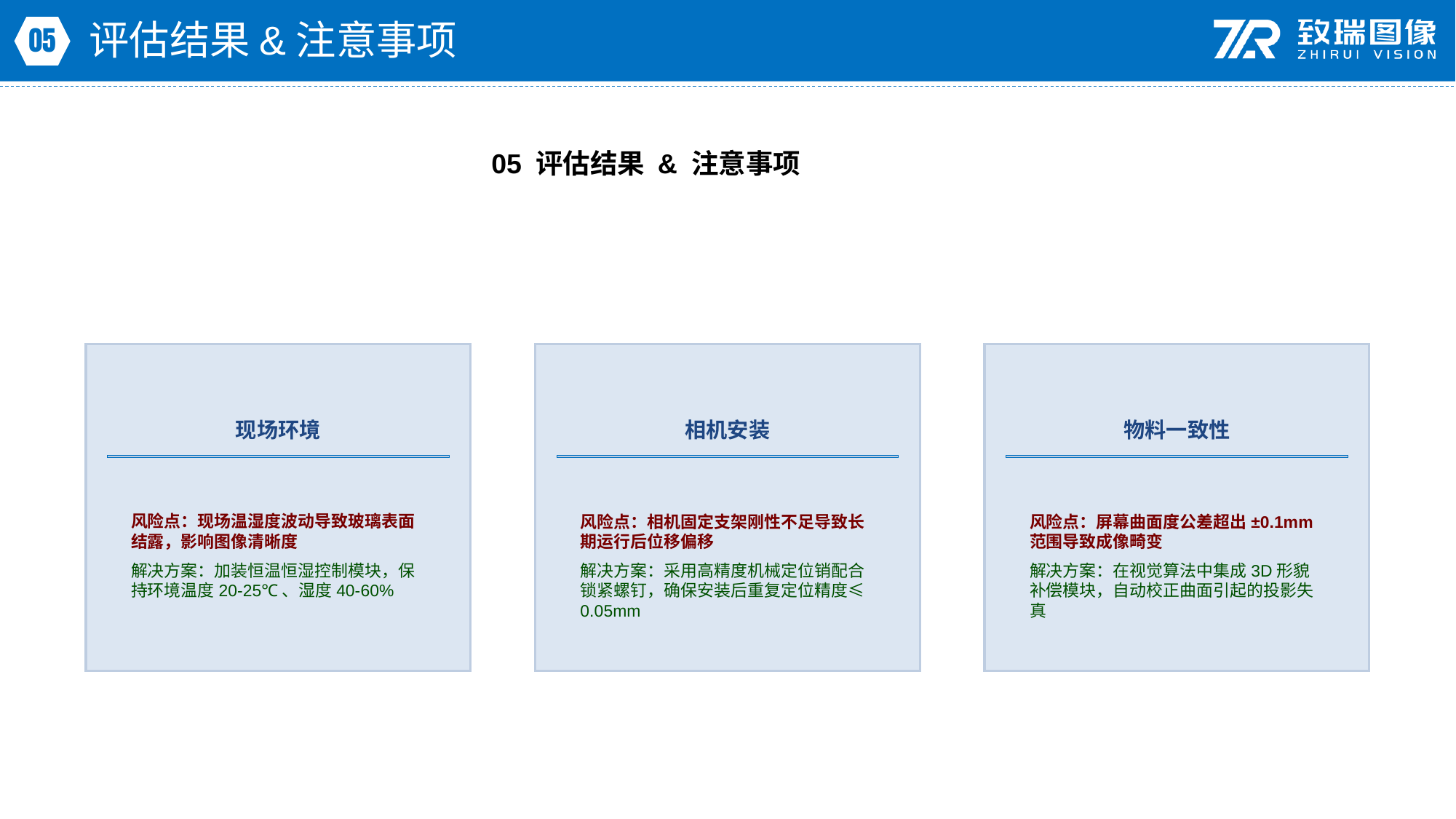

评估结果&注意事项
05

05 评估结果 & 注意事项

现场环境

相机安装

物料一致性

风险点：现场温湿度波动导致玻璃表面结露，影响图像清晰度
解决方案：加装恒温恒湿控制模块，保持环境温度20-25℃、湿度40-60%

风险点：相机固定支架刚性不足导致长期运行后位移偏移
解决方案：采用高精度机械定位销配合锁紧螺钉，确保安装后重复定位精度≤0.05mm

风险点：屏幕曲面度公差超出±0.1mm范围导致成像畸变
解决方案：在视觉算法中集成3D形貌补偿模块，自动校正曲面引起的投影失真